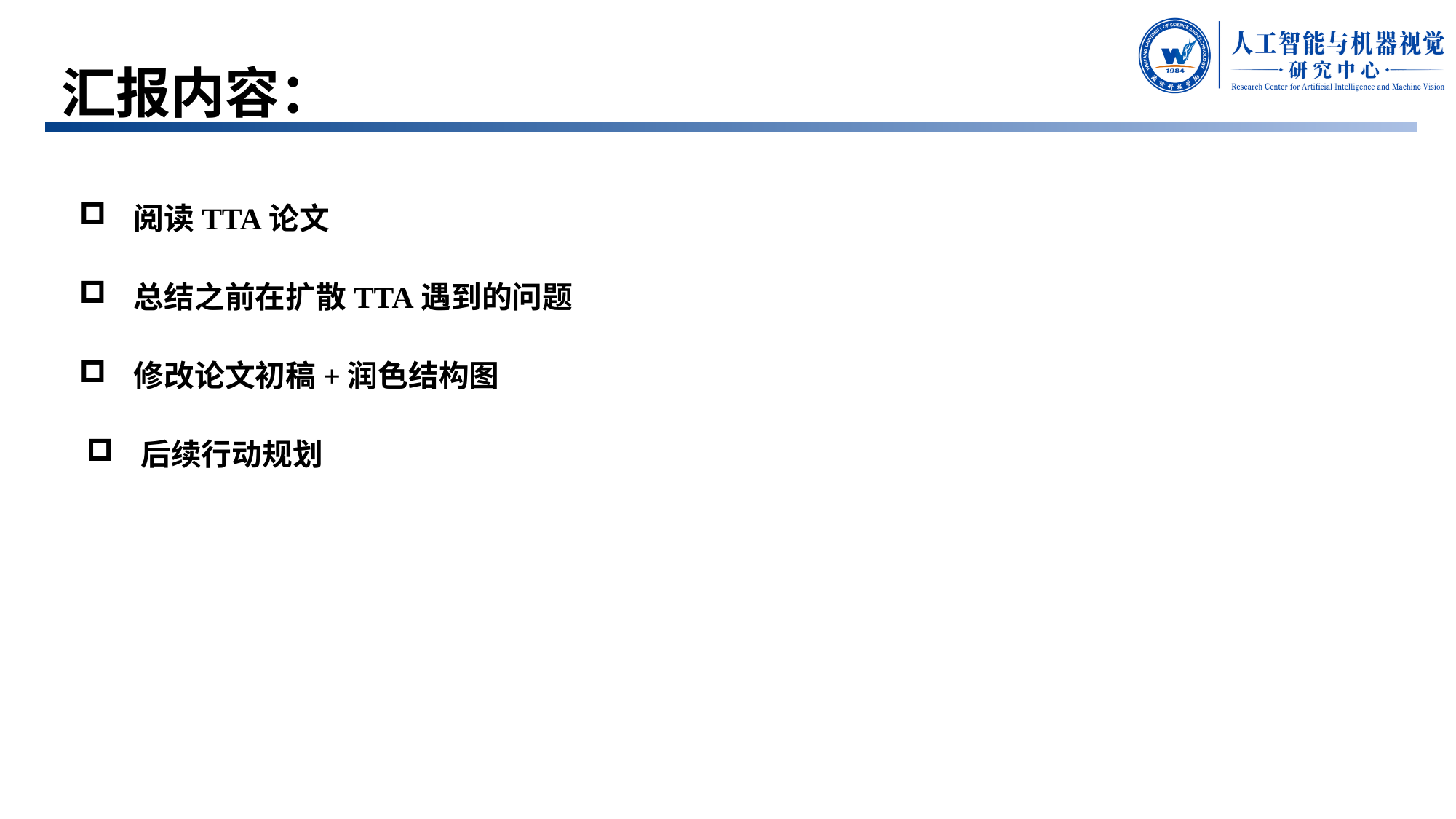

# 汇报内容：
阅读TTA论文
总结之前在扩散TTA遇到的问题
修改论文初稿+润色结构图
后续行动规划